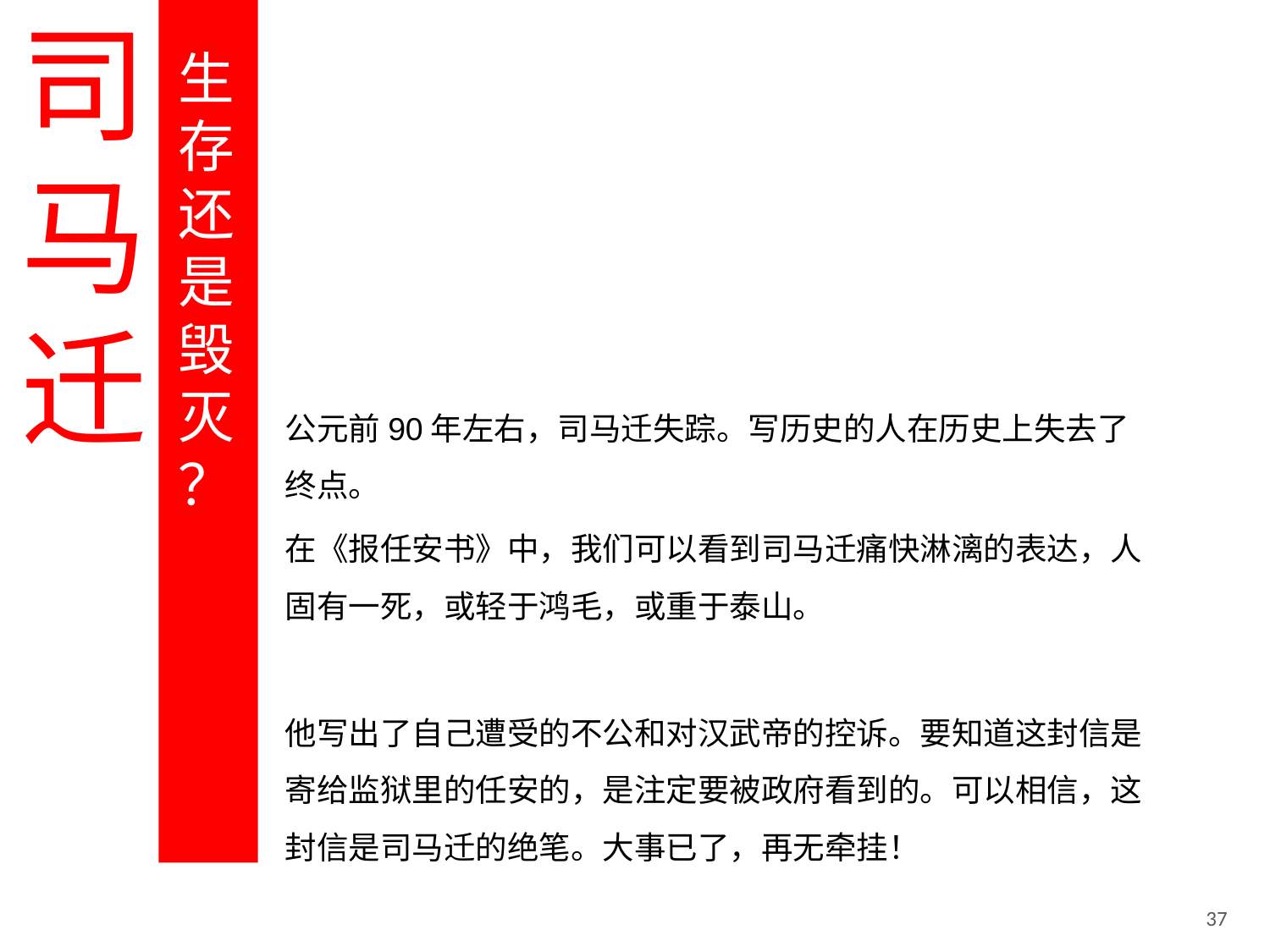

司马迁
生存还是毁灭
？
公元前90年左右，司马迁失踪。写历史的人在历史上失去了终点。
在《报任安书》中，我们可以看到司马迁痛快淋漓的表达，人固有一死，或轻于鸿毛，或重于泰山。

他写出了自己遭受的不公和对汉武帝的控诉。要知道这封信是寄给监狱里的任安的，是注定要被政府看到的。可以相信，这封信是司马迁的绝笔。大事已了，再无牵挂！
37